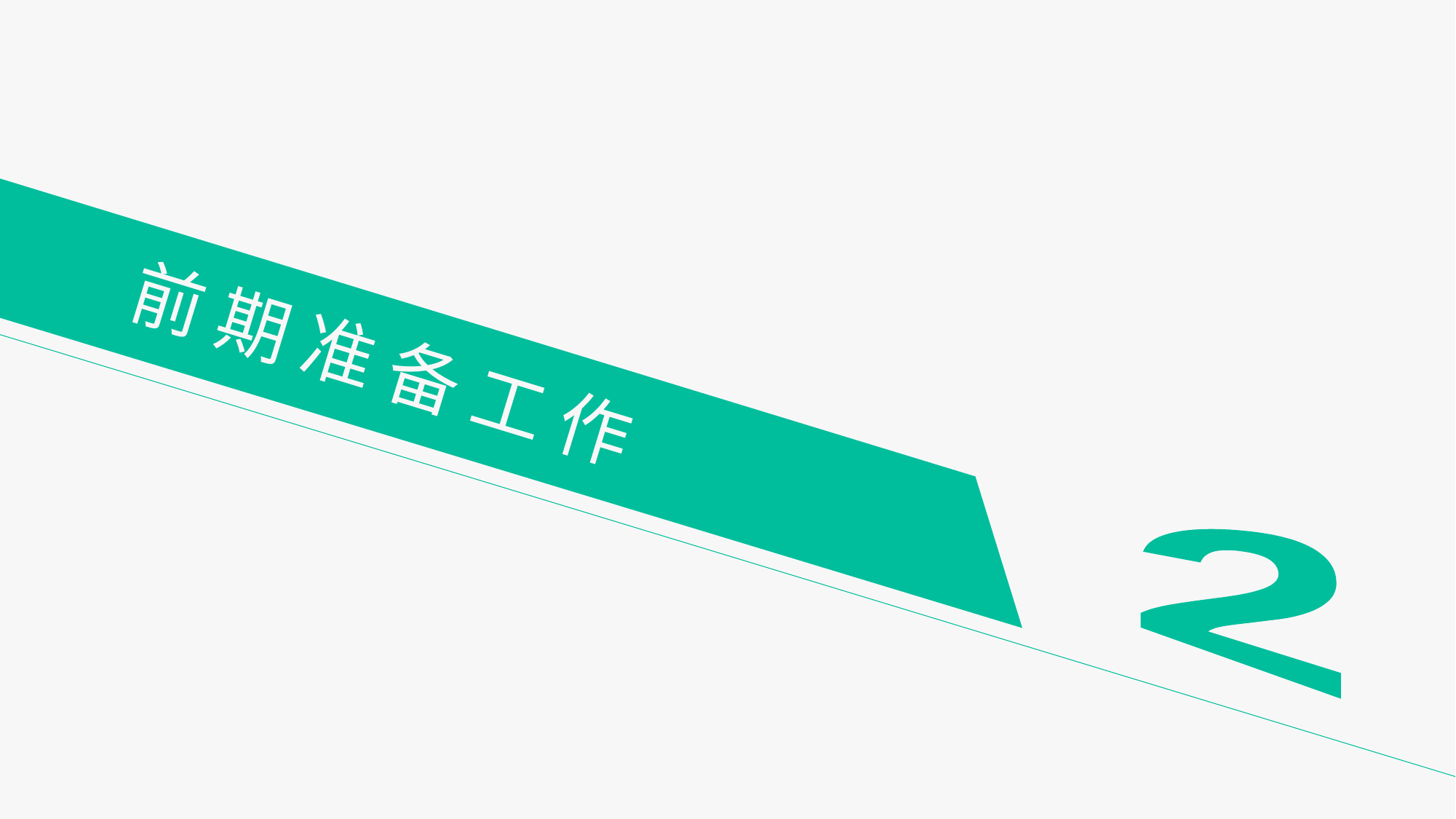

# 前 期 准 备 工 作
2